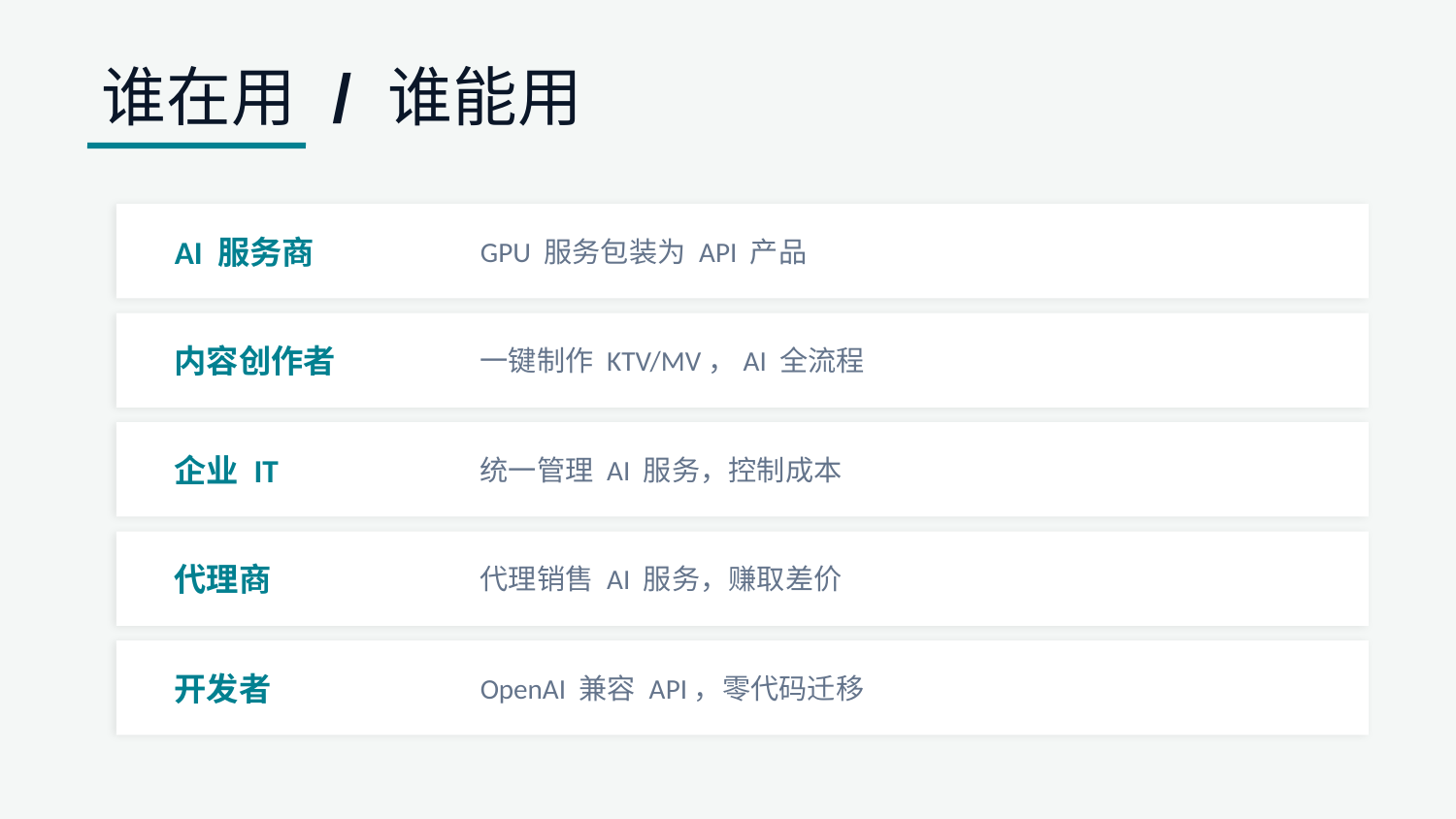

谁在用 / 谁能用

AI 服务商
GPU 服务包装为 API 产品

内容创作者
一键制作 KTV/MV，AI 全流程

企业 IT
统一管理 AI 服务，控制成本

代理商
代理销售 AI 服务，赚取差价

开发者
OpenAI 兼容 API，零代码迁移